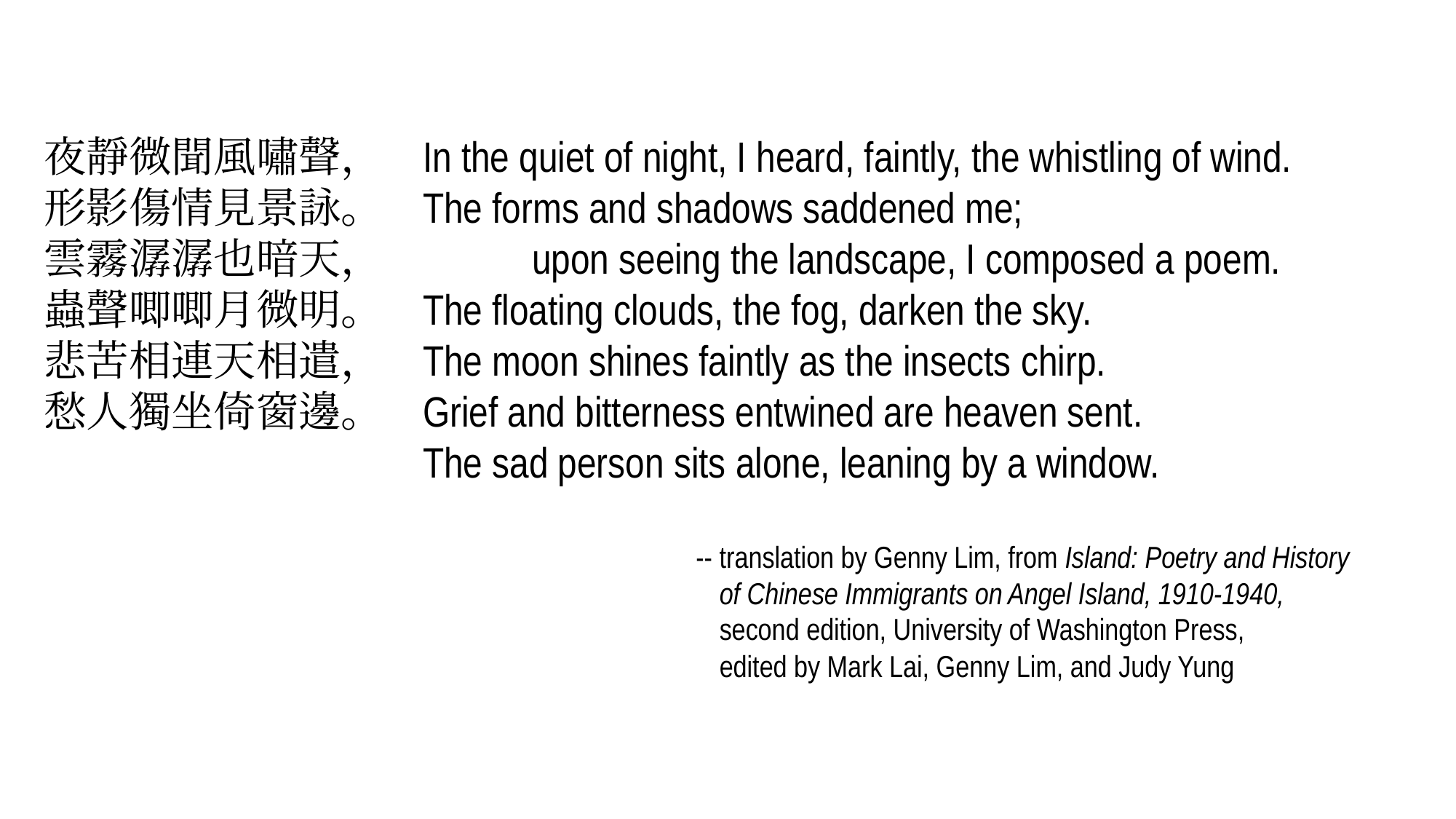

夜靜微聞風嘯聲， 形影傷情見景詠。 雲霧潺潺也暗天， 蟲聲唧唧月微明。 悲苦相連天相遣， 愁人獨坐倚窗邊。
In the quiet of night, I heard, faintly, the whistling of wind.
The forms and shadows saddened me;
	upon seeing the landscape, I composed a poem.
The floating clouds, the fog, darken the sky.
The moon shines faintly as the insects chirp.
Grief and bitterness entwined are heaven sent.
The sad person sits alone, leaning by a window.

-- translation by Genny Lim, from Island: Poetry and History
-- of Chinese Immigrants on Angel Island, 1910-1940,
-- second edition, University of Washington Press,
-- edited by Mark Lai, Genny Lim, and Judy Yung